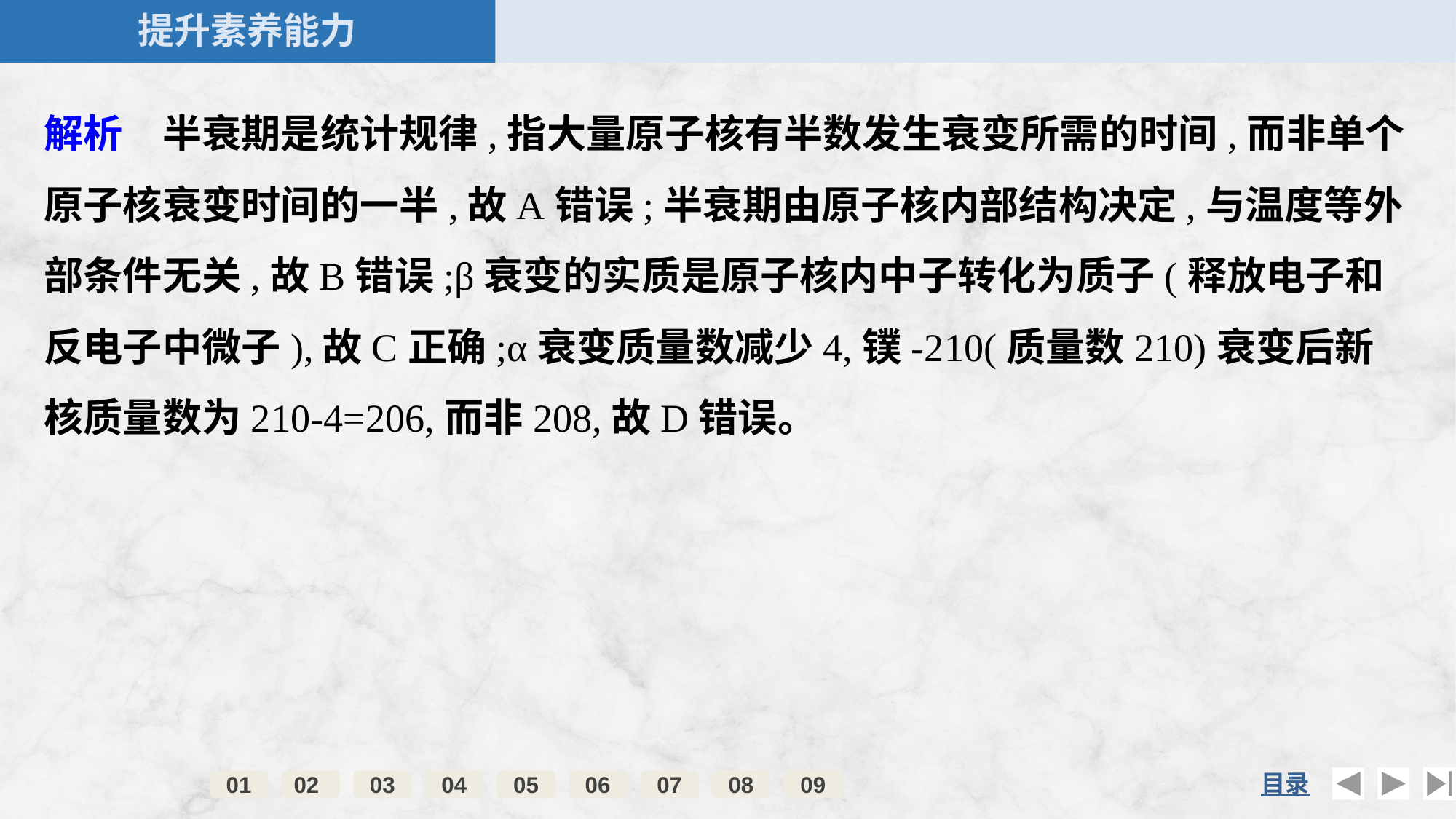

解析　半衰期是统计规律,指大量原子核有半数发生衰变所需的时间,而非单个原子核衰变时间的一半,故A错误;半衰期由原子核内部结构决定,与温度等外部条件无关,故B错误;β衰变的实质是原子核内中子转化为质子(释放电子和反电子中微子),故C正确;α衰变质量数减少4,镤-210(质量数210)衰变后新核质量数为210-4=206,而非208,故D错误。